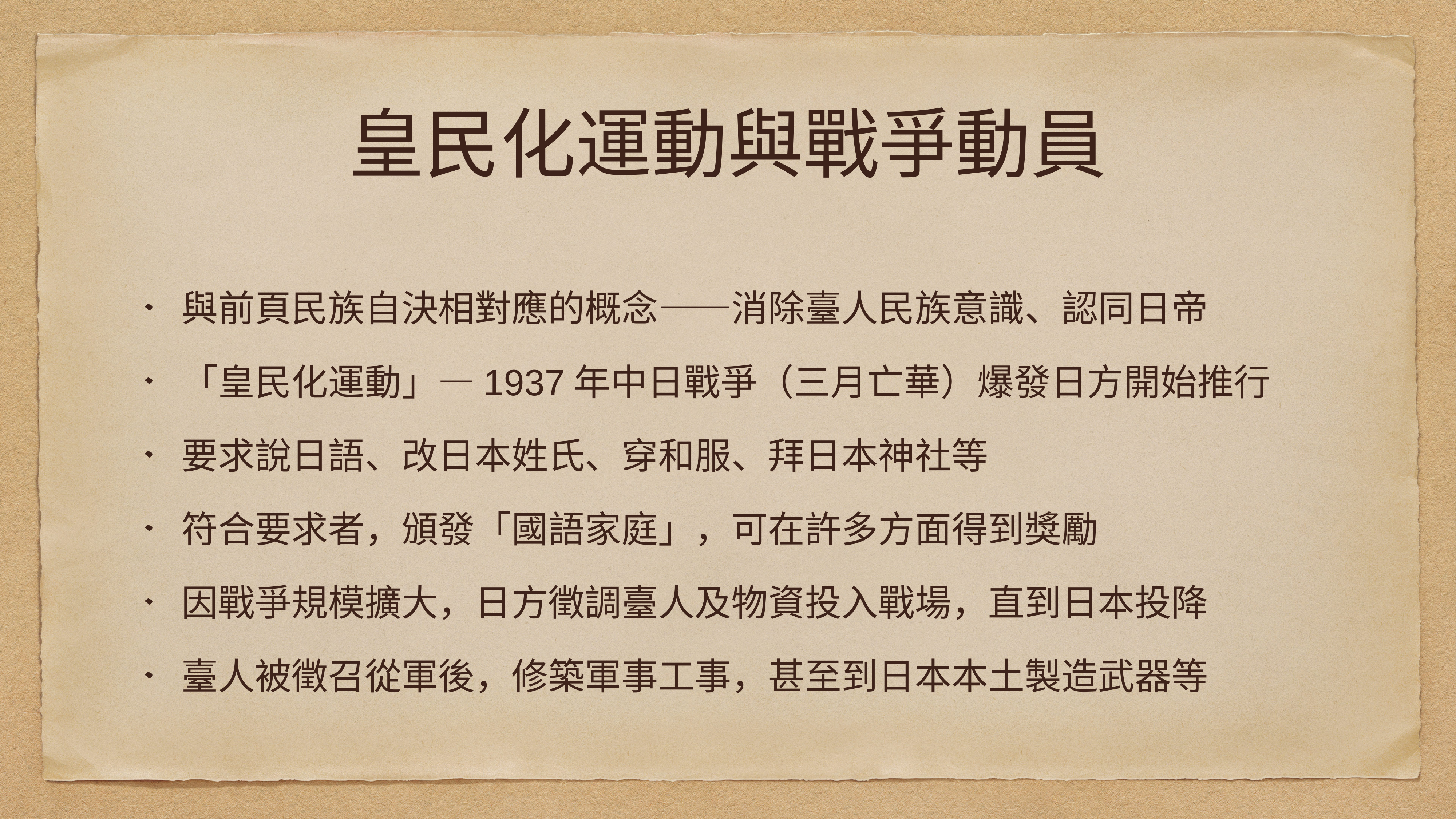

# 皇民化運動與戰爭動員
與前頁民族自決相對應的概念——消除臺人民族意識、認同日帝
「皇民化運動」—1937年中日戰爭（三月亡華）爆發日方開始推行
要求說日語、改日本姓氏、穿和服、拜日本神社等
符合要求者，頒發「國語家庭」，可在許多方面得到獎勵
因戰爭規模擴大，日方徵調臺人及物資投入戰場，直到日本投降
臺人被徵召從軍後，修築軍事工事，甚至到日本本土製造武器等